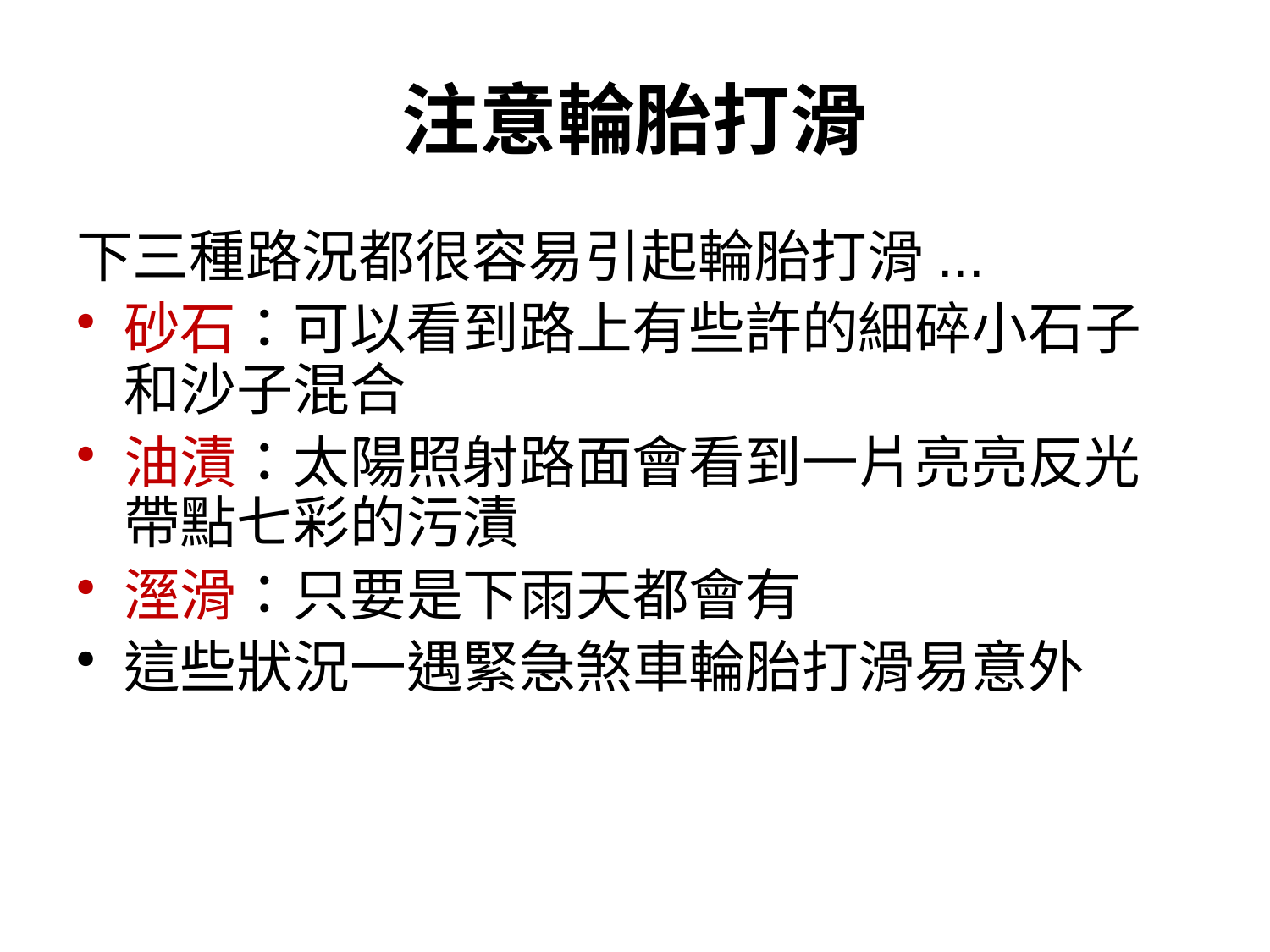

# 注意輪胎打滑
下三種路況都很容易引起輪胎打滑...
砂石：可以看到路上有些許的細碎小石子和沙子混合
油漬：太陽照射路面會看到一片亮亮反光帶點七彩的污漬
溼滑：只要是下雨天都會有
這些狀況一遇緊急煞車輪胎打滑易意外